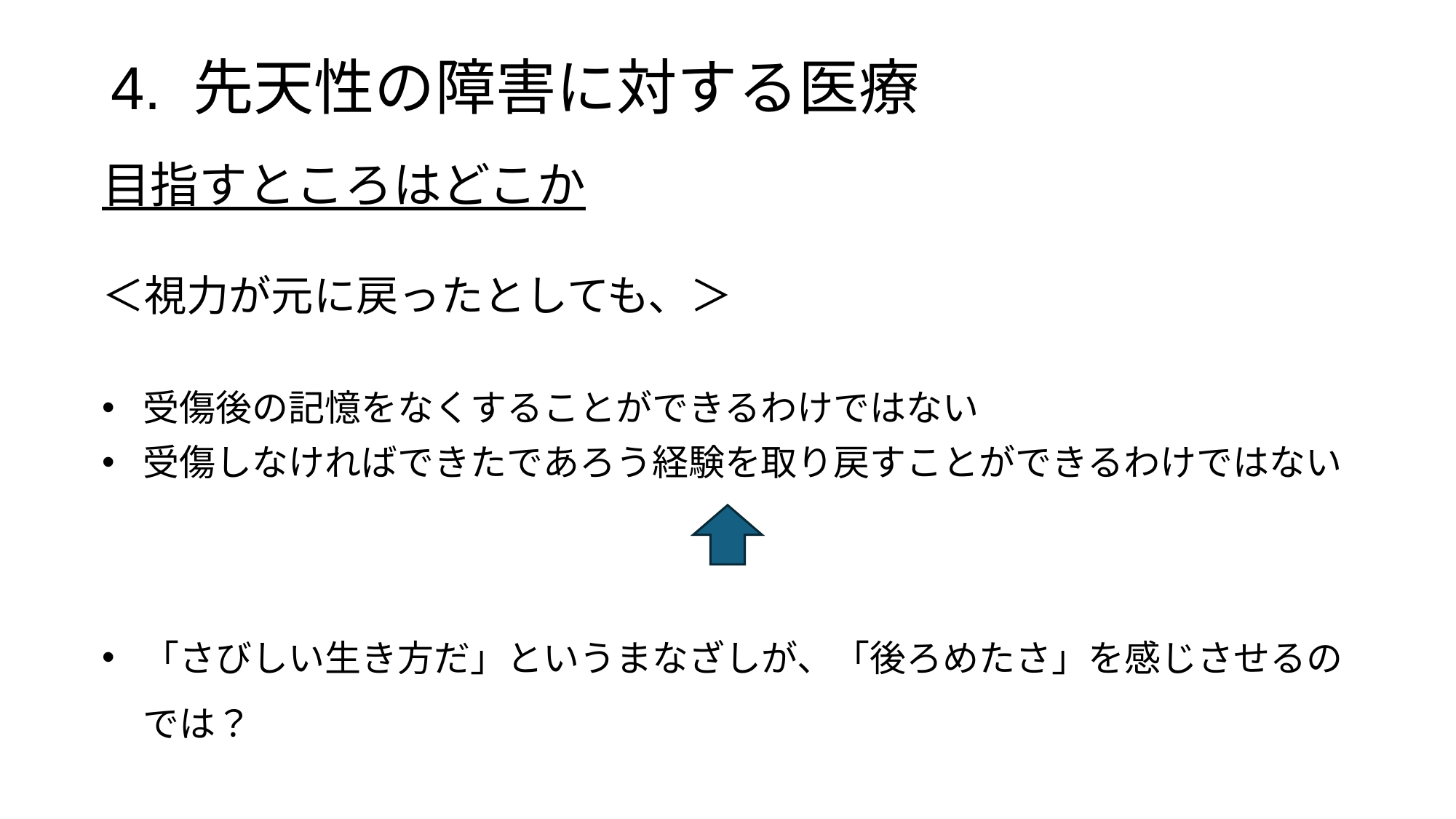

4. 先天性の障害に対する医療
目指すところはどこか
＜視力が元に戻ったとしても、＞

受傷後の記憶をなくすることができるわけではない
受傷しなければできたであろう経験を取り戻すことができるわけではない

「さびしい生き方だ」というまなざしが、「後ろめたさ」を感じさせるのでは？